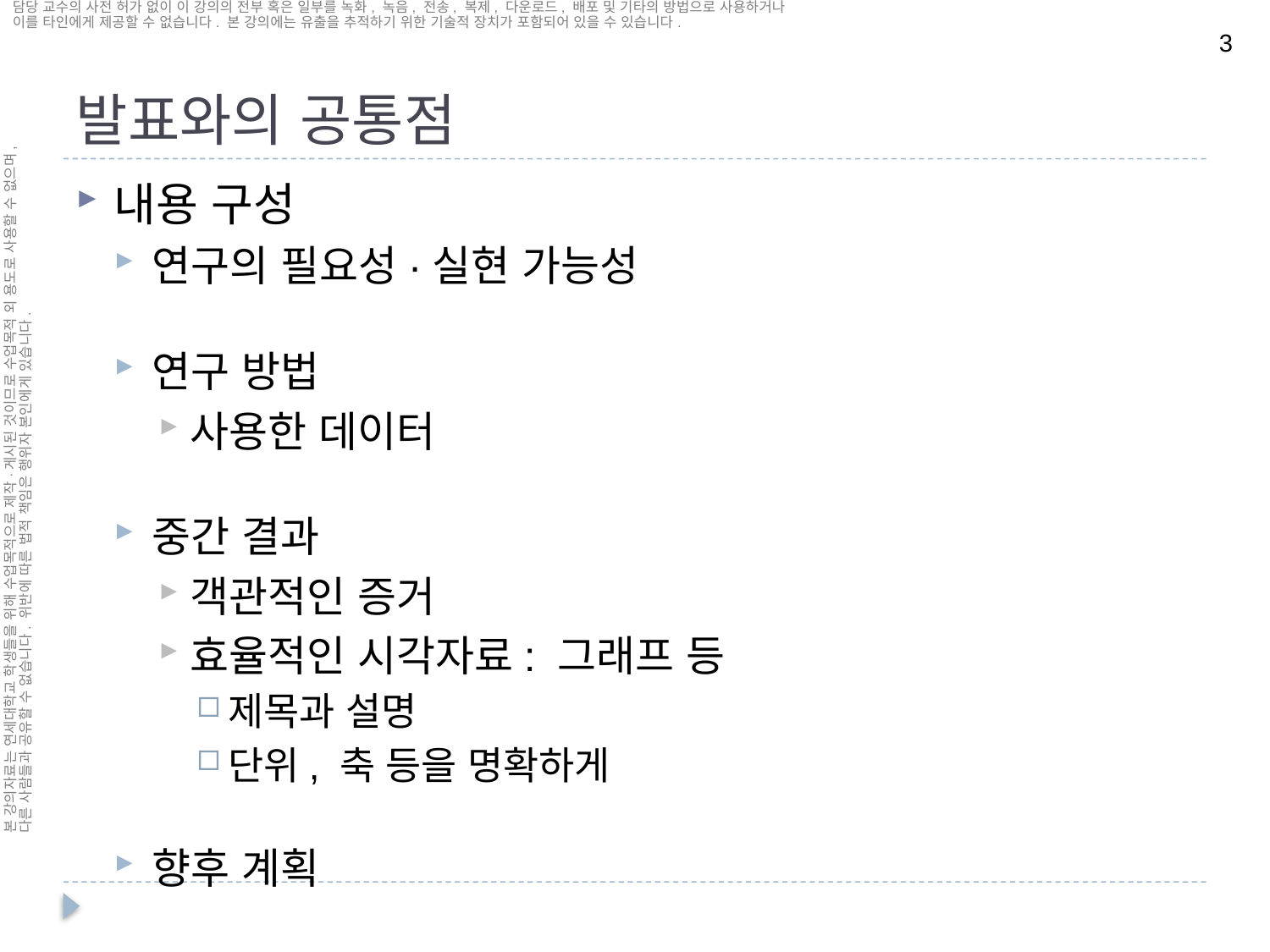

# 발표와의 공통점
3
내용 구성
연구의 필요성·실현 가능성

연구 방법
사용한 데이터

중간 결과
객관적인 증거
효율적인 시각자료: 그래프 등
제목과 설명
단위, 축 등을 명확하게

향후 계획